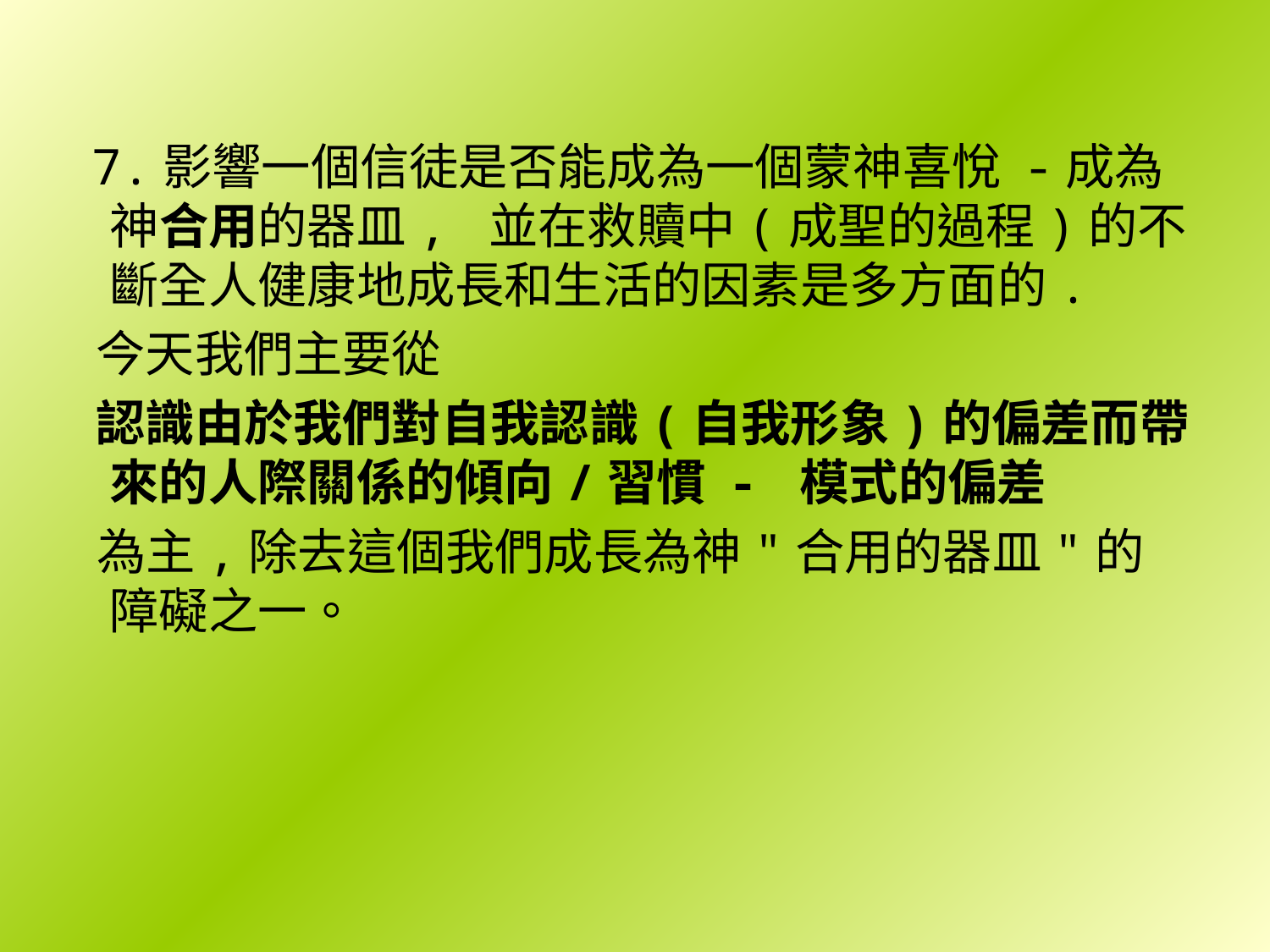

7.影響一個信徒是否能成為一個蒙神喜悅 -成為神合用的器皿, 並在救贖中(成聖的過程)的不斷全人健康地成長和生活的因素是多方面的.
  今天我們主要從
  認識由於我們對自我認識(自我形象)的偏差而帶來的人際關係的傾向/習慣 - 模式的偏差
  為主,除去這個我們成長為神"合用的器皿"的障礙之一。